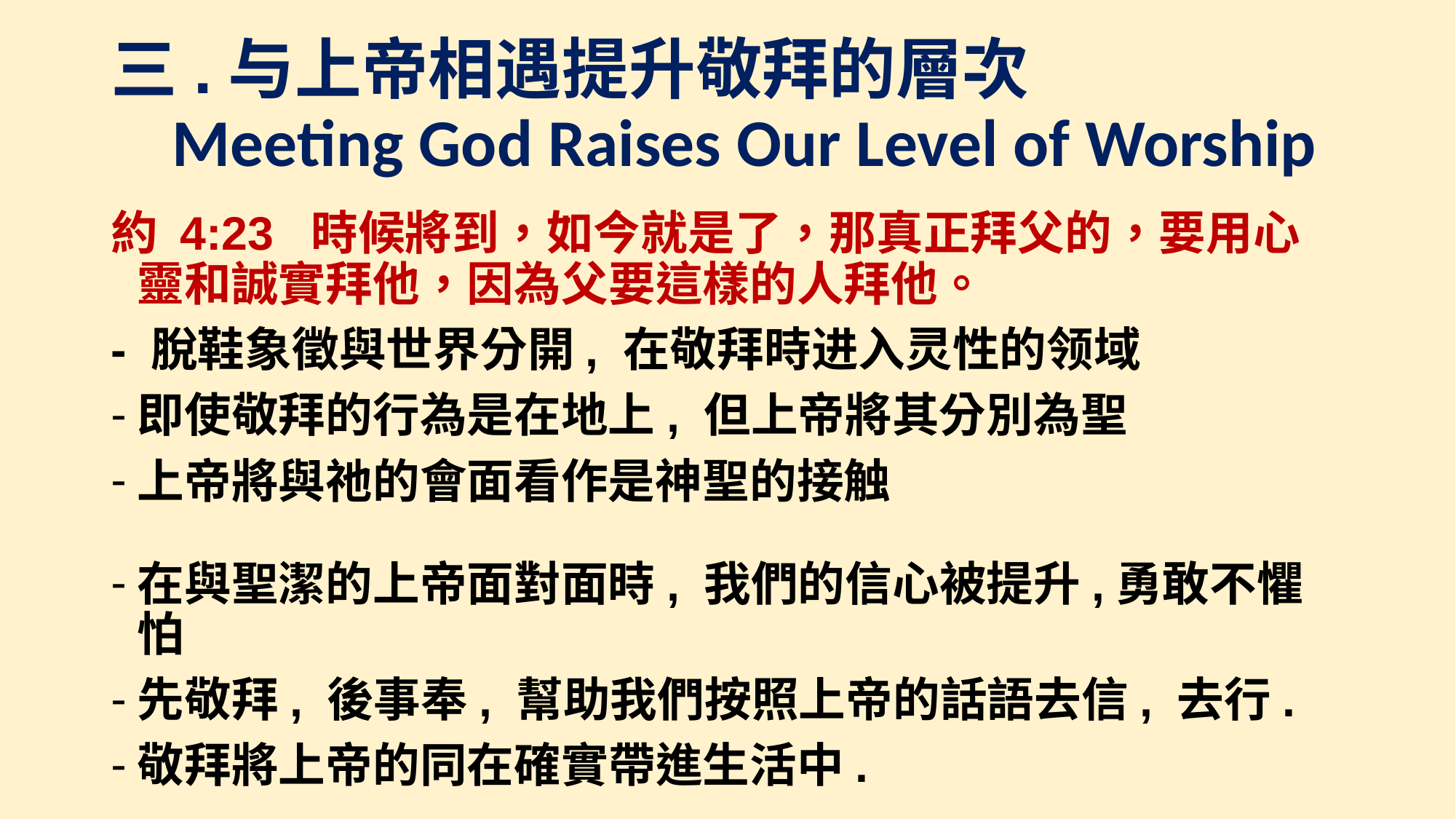

# 三.与上帝相遇提升敬拜的層次 Meeting God Raises Our Level of Worship
約 4:23  時候將到，如今就是了，那真正拜父的，要用心靈和誠實拜他，因為父要這樣的人拜他。
- 脫鞋象徵與世界分開, 在敬拜時进入灵性的领域
即使敬拜的行為是在地上, 但上帝將其分別為聖
上帝將與祂的會面看作是神聖的接触

在與聖潔的上帝面對面時, 我們的信心被提升,勇敢不懼怕
先敬拜, 後事奉, 幫助我們按照上帝的話語去信, 去行.
敬拜將上帝的同在確實帶進生活中.